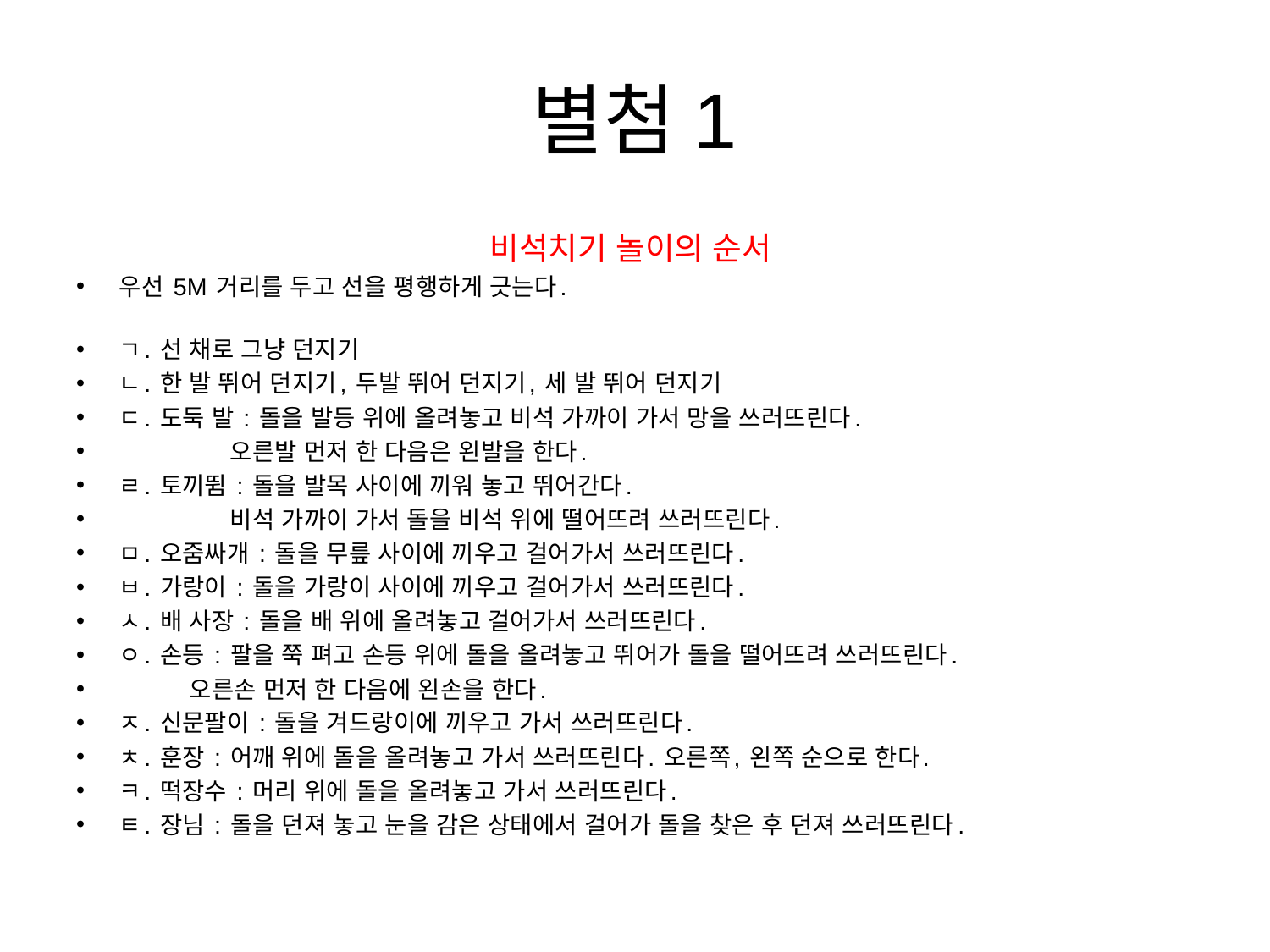

# 별첨1
비석치기 놀이의 순서
우선 5M 거리를 두고 선을 평행하게 긋는다.
ㄱ. 선 채로 그냥 던지기
ㄴ. 한 발 뛰어 던지기, 두발 뛰어 던지기, 세 발 뛰어 던지기
ㄷ. 도둑 발 : 돌을 발등 위에 올려놓고 비석 가까이 가서 망을 쓰러뜨린다.
                오른발 먼저 한 다음은 왼발을 한다.
ㄹ. 토끼뜀 : 돌을 발목 사이에 끼워 놓고 뛰어간다.
                비석 가까이 가서 돌을 비석 위에 떨어뜨려 쓰러뜨린다.
ㅁ. 오줌싸개 : 돌을 무릎 사이에 끼우고 걸어가서 쓰러뜨린다.
ㅂ. 가랑이 : 돌을 가랑이 사이에 끼우고 걸어가서 쓰러뜨린다.
ㅅ. 배 사장 : 돌을 배 위에 올려놓고 걸어가서 쓰러뜨린다.
ㅇ. 손등 : 팔을 쭉 펴고 손등 위에 돌을 올려놓고 뛰어가 돌을 떨어뜨려 쓰러뜨린다.
          오른손 먼저 한 다음에 왼손을 한다.
ㅈ. 신문팔이 : 돌을 겨드랑이에 끼우고 가서 쓰러뜨린다.
ㅊ. 훈장 : 어깨 위에 돌을 올려놓고 가서 쓰러뜨린다. 오른쪽, 왼쪽 순으로 한다.
ㅋ. 떡장수 : 머리 위에 돌을 올려놓고 가서 쓰러뜨린다.
ㅌ. 장님 : 돌을 던져 놓고 눈을 감은 상태에서 걸어가 돌을 찾은 후 던져 쓰러뜨린다.